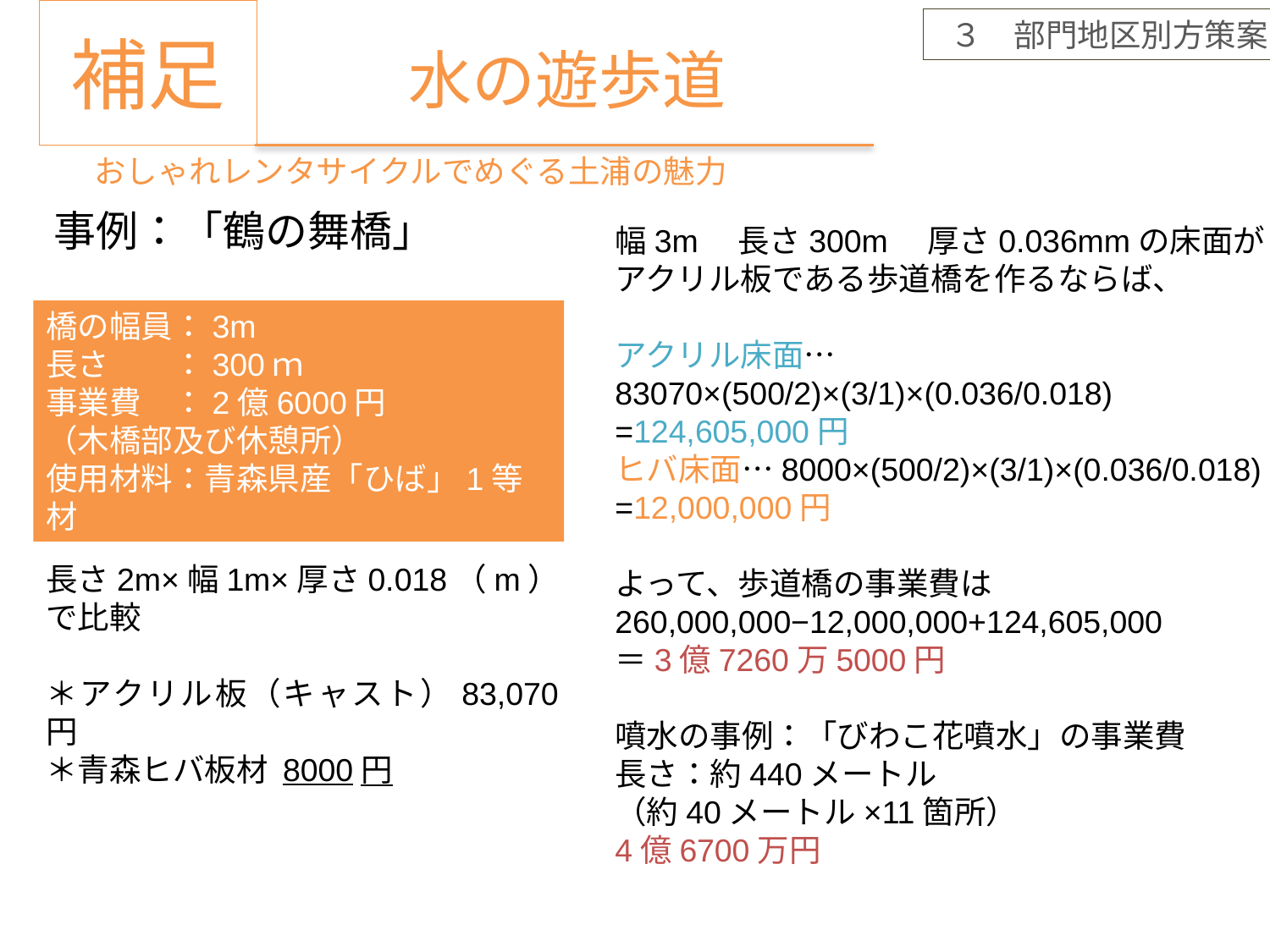

# 補足
水の遊歩道
おしゃれレンタサイクルでめぐる土浦の魅力

幅3m　長さ300m　厚さ0.036mmの床面が
アクリル板である歩道橋を作るならば、

アクリル床面…83070×(500/2)×(3/1)×(0.036/0.018)
=124,605,000円
ヒバ床面…8000×(500/2)×(3/1)×(0.036/0.018)
=12,000,000円

よって、歩道橋の事業費は260,000,000−12,000,000+124,605,000
＝3億7260万5000円

噴水の事例：「びわこ花噴水」の事業費
長さ：約440メートル
（約40メートル×11箇所）
4億6700万円
事例：「鶴の舞橋」
橋の幅員：3m
長さ　　：300ｍ
事業費　：2億6000円
（木橋部及び休憩所）
使用材料：青森県産「ひば」1等材
長さ2m×幅1m×厚さ0.018（m）
で比較

＊アクリル板（キャスト）83,070円
＊青森ヒバ板材 8000円